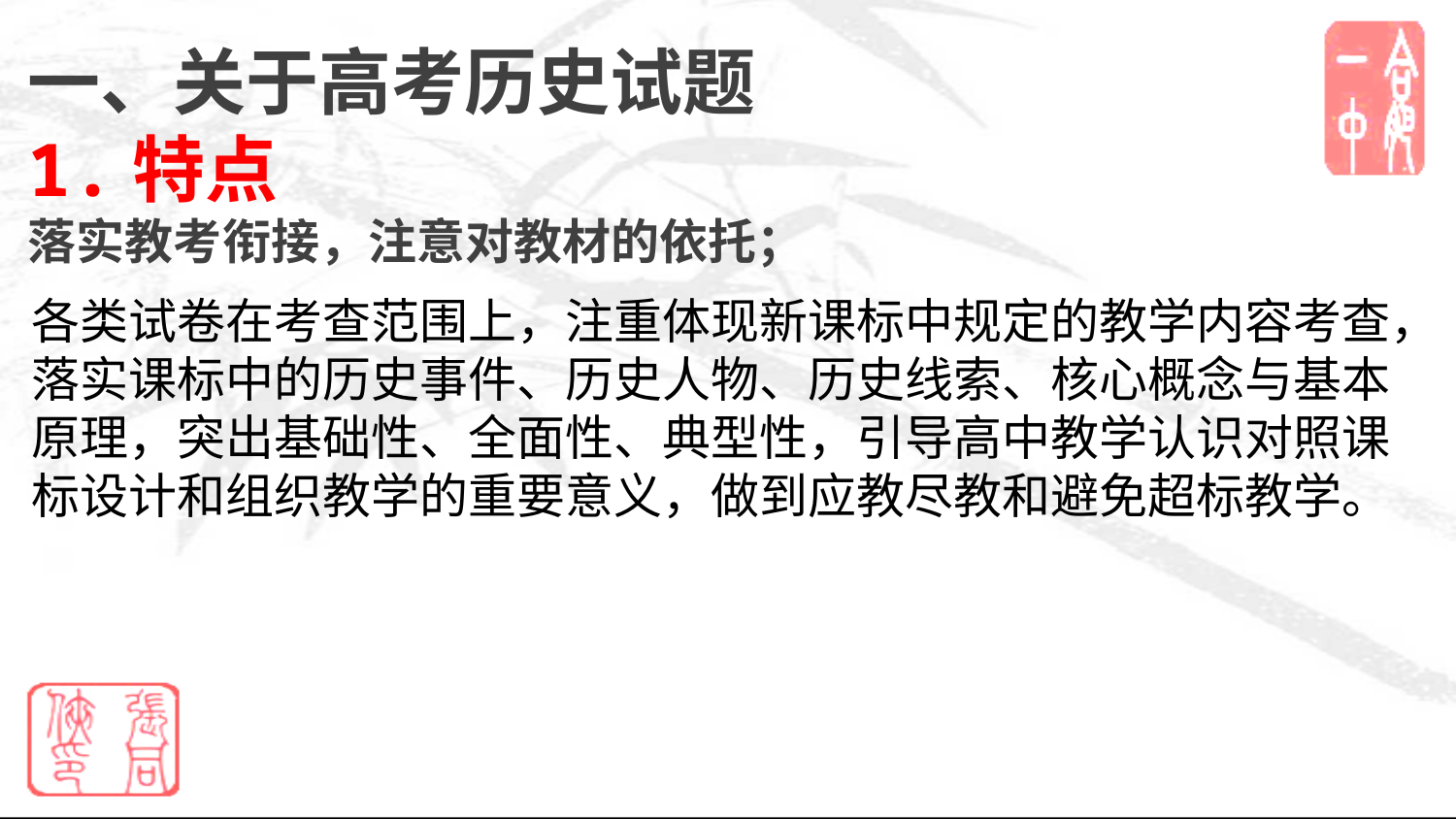

一、关于高考历史试题
1.特点
落实教考衔接，注意对教材的依托；

各类试卷在考查范围上，注重体现新课标中规定的教学内容考查，落实课标中的历史事件、历史人物、历史线索、核心概念与基本原理，突出基础性、全面性、典型性，引导高中教学认识对照课标设计和组织教学的重要意义，做到应教尽教和避免超标教学。